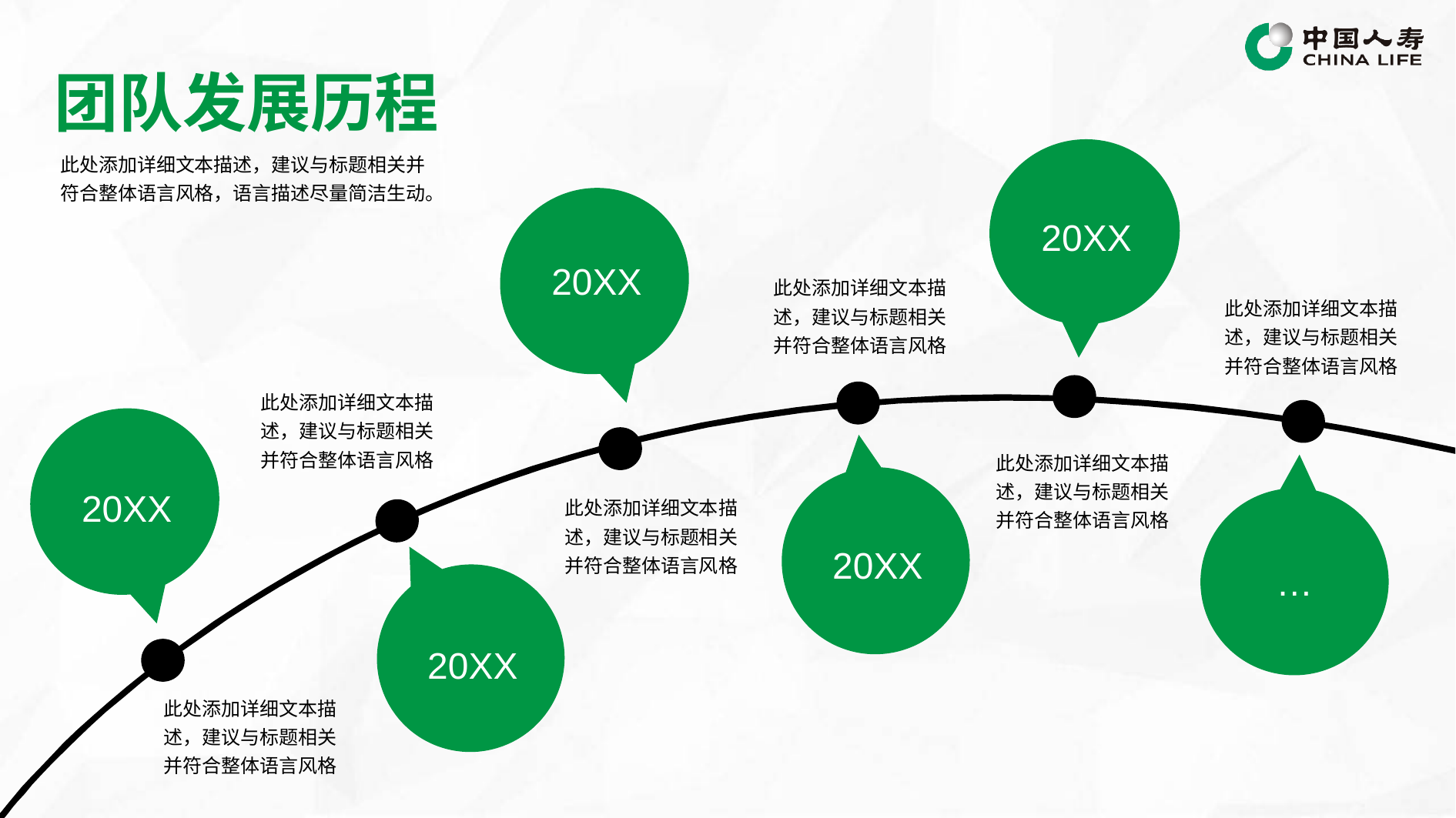

团队发展历程

此处添加详细文本描述，建议与标题相关并符合整体语言风格，语言描述尽量简洁生动。

20XX
20XX
此处添加详细文本描述，建议与标题相关并符合整体语言风格
此处添加详细文本描述，建议与标题相关并符合整体语言风格

此处添加详细文本描述，建议与标题相关并符合整体语言风格

此处添加详细文本描述，建议与标题相关并符合整体语言风格

20XX

此处添加详细文本描述，建议与标题相关并符合整体语言风格

20XX
…

20XX

此处添加详细文本描述，建议与标题相关并符合整体语言风格